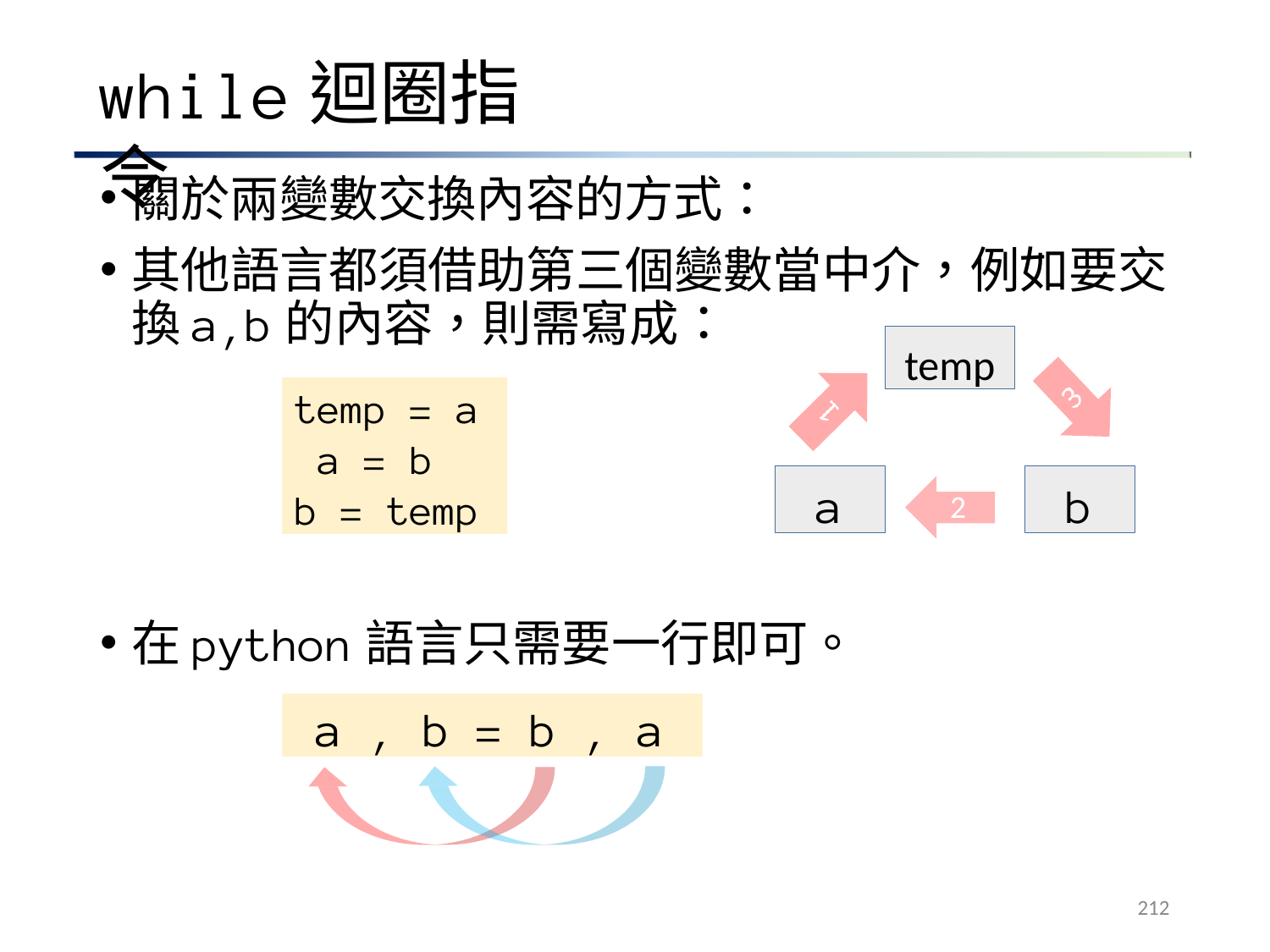

# while迴圈指令
關於兩變數交換內容的方式：
其他語言都須借助第三個變數當中介，例如要交
換a,b的內容，則需寫成：
temp

temp = a  a = b
b = temp

a
b

2
在python語言只需要一行即可。
a , b = b , a

212